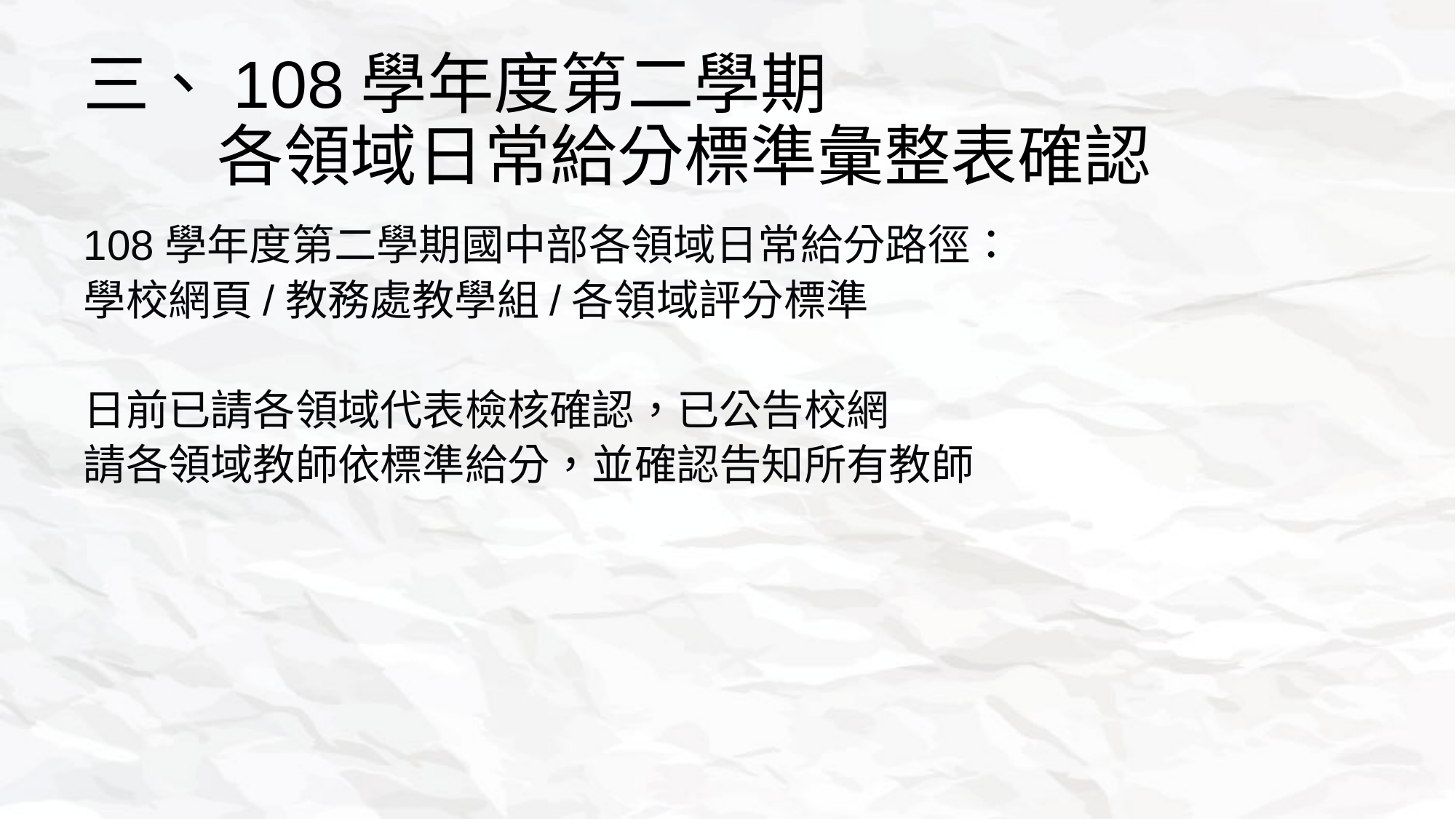

# 三、108學年度第二學期 　　各領域日常給分標準彙整表確認
108學年度第二學期國中部各領域日常給分路徑：
學校網頁/教務處教學組/各領域評分標準

日前已請各領域代表檢核確認，已公告校網
請各領域教師依標準給分，並確認告知所有教師